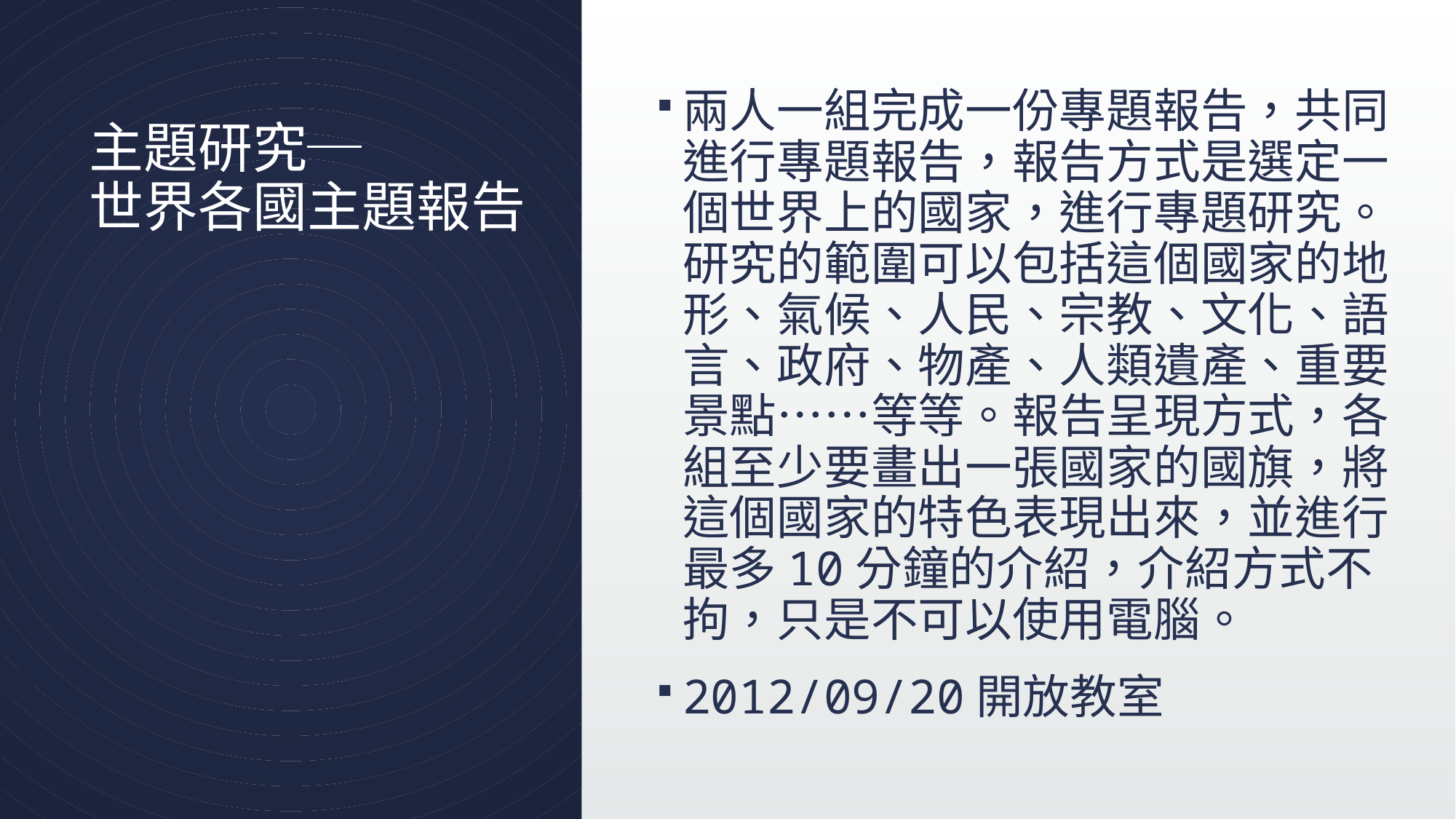

# 主題研究─ 世界各國主題報告
兩人一組完成一份專題報告，共同進行專題報告，報告方式是選定一個世界上的國家，進行專題研究。研究的範圍可以包括這個國家的地形、氣候、人民、宗教、文化、語言、政府、物產、人類遺產、重要景點……等等。報告呈現方式，各組至少要畫出一張國家的國旗，將這個國家的特色表現出來，並進行最多10分鐘的介紹，介紹方式不拘，只是不可以使用電腦。
2012/09/20開放教室